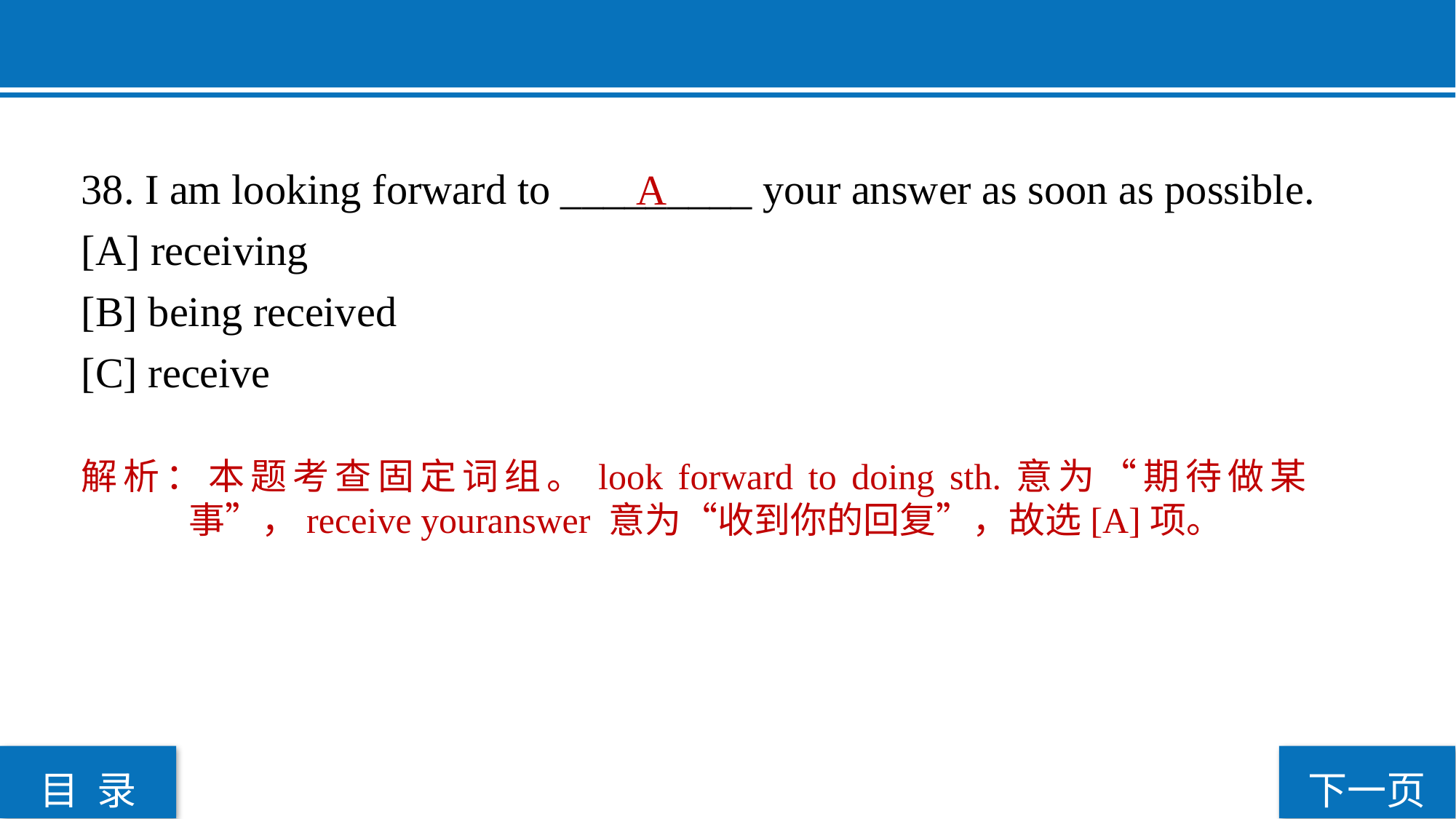

38. I am looking forward to _________ your answer as soon as possible.
[A] receiving
[B] being received
[C] receive
A
解析：本题考查固定词组。look forward to doing sth.意为“期待做某事”，receive youranswer 意为“收到你的回复”，故选[A]项。